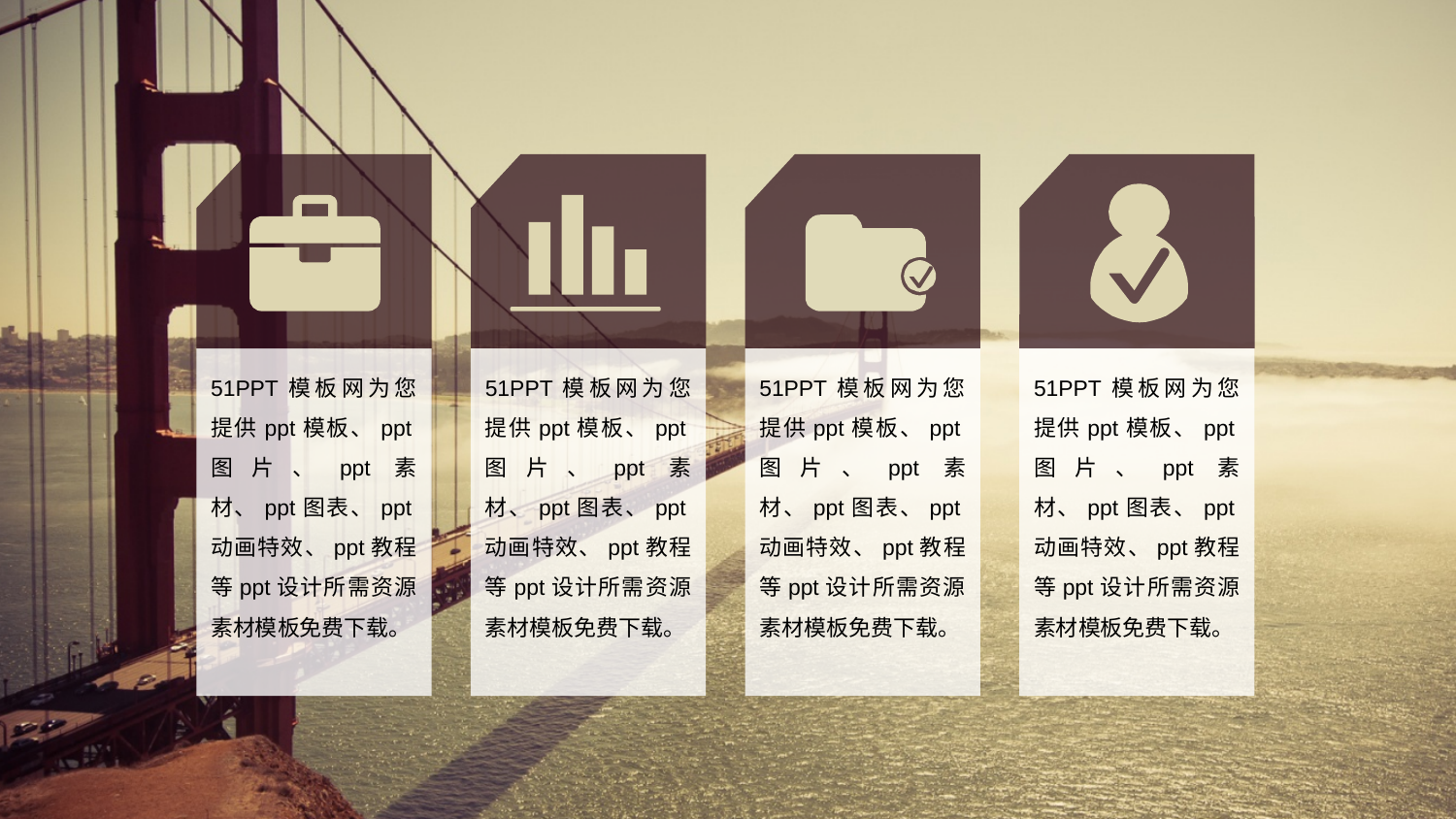

51PPT模板网为您提供ppt模板、ppt图片、ppt素材、ppt图表、ppt动画特效、ppt教程等ppt设计所需资源素材模板免费下载。

51PPT模板网为您提供ppt模板、ppt图片、ppt素材、ppt图表、ppt动画特效、ppt教程等ppt设计所需资源素材模板免费下载。

51PPT模板网为您提供ppt模板、ppt图片、ppt素材、ppt图表、ppt动画特效、ppt教程等ppt设计所需资源素材模板免费下载。

51PPT模板网为您提供ppt模板、ppt图片、ppt素材、ppt图表、ppt动画特效、ppt教程等ppt设计所需资源素材模板免费下载。